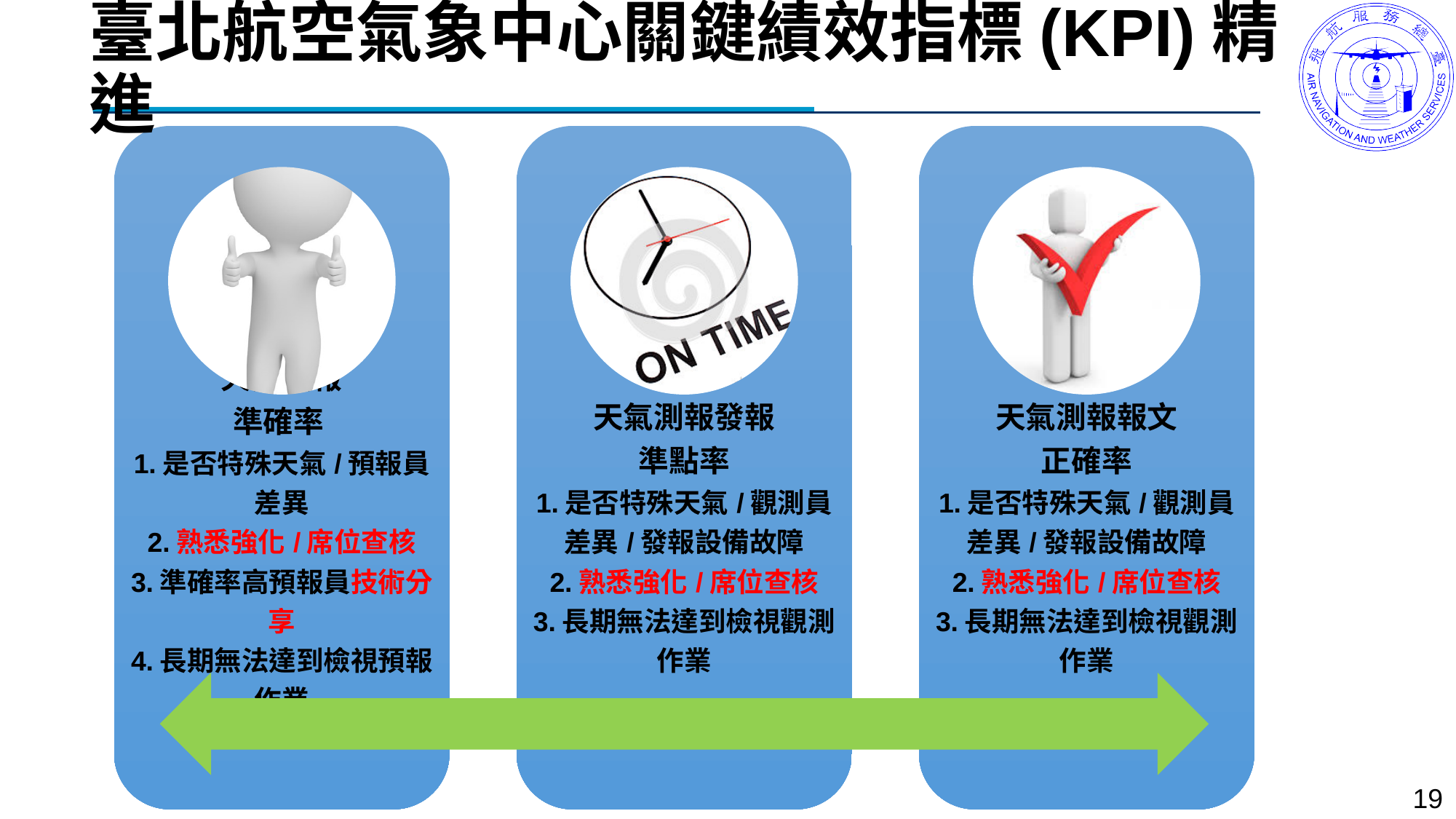

# 臺北航空氣象中心關鍵績效指標(KPI)精進
天氣預報
準確率
1.是否特殊天氣/預報員差異
2.熟悉強化/席位查核
3.準確率高預報員技術分享
4.長期無法達到檢視預報作業
天氣測報發報
準點率
1.是否特殊天氣/觀測員差異/發報設備故障
2.熟悉強化/席位查核
3.長期無法達到檢視觀測作業
天氣測報報文
正確率
1.是否特殊天氣/觀測員差異/發報設備故障
2.熟悉強化/席位查核
3.長期無法達到檢視觀測作業
19